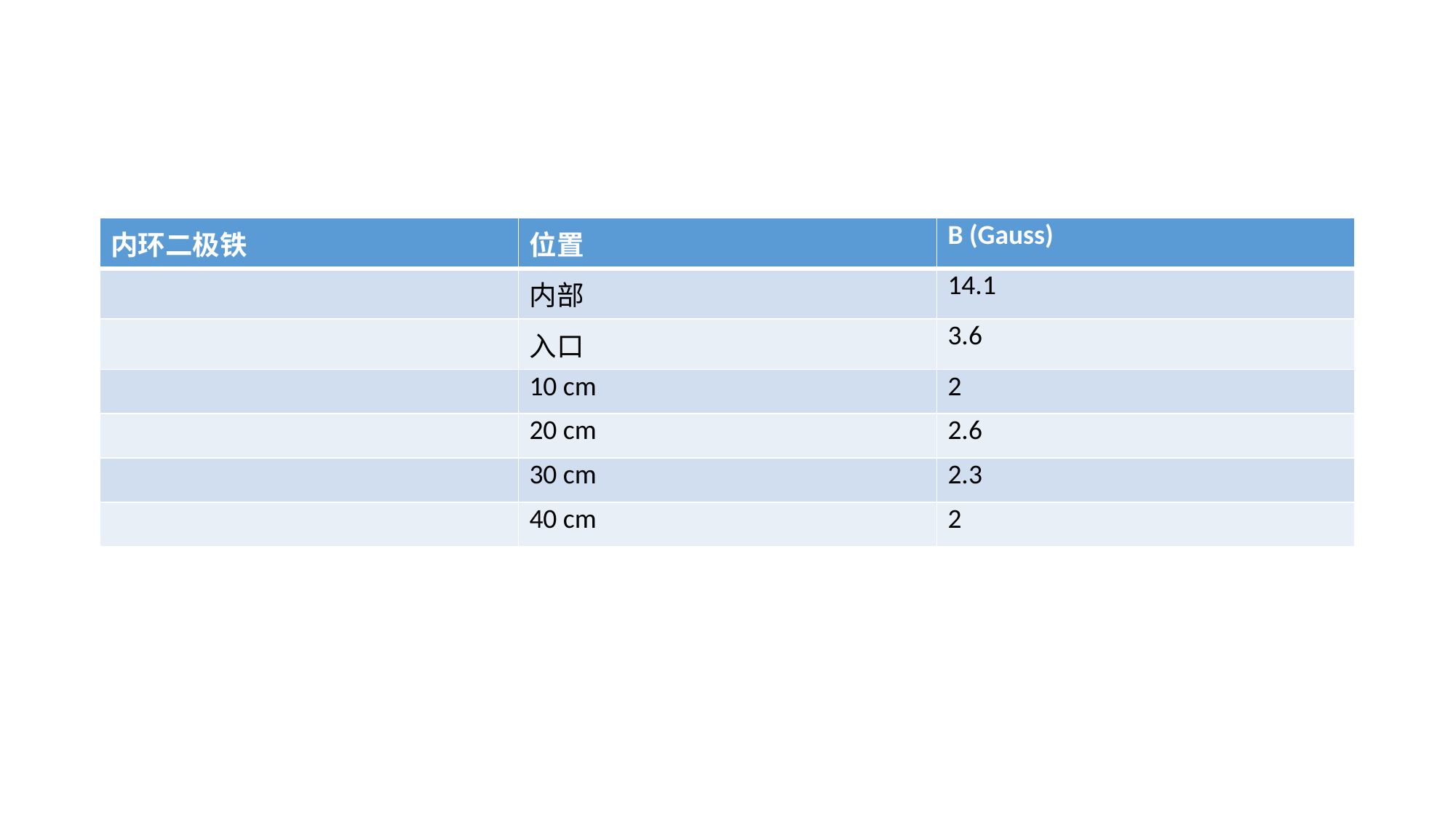

#
| 内环二极铁 | 位置 | B (Gauss) |
| --- | --- | --- |
|  | 内部 | 14.1 |
|  | 入口 | 3.6 |
|  | 10 cm | 2 |
|  | 20 cm | 2.6 |
|  | 30 cm | 2.3 |
|  | 40 cm | 2 |